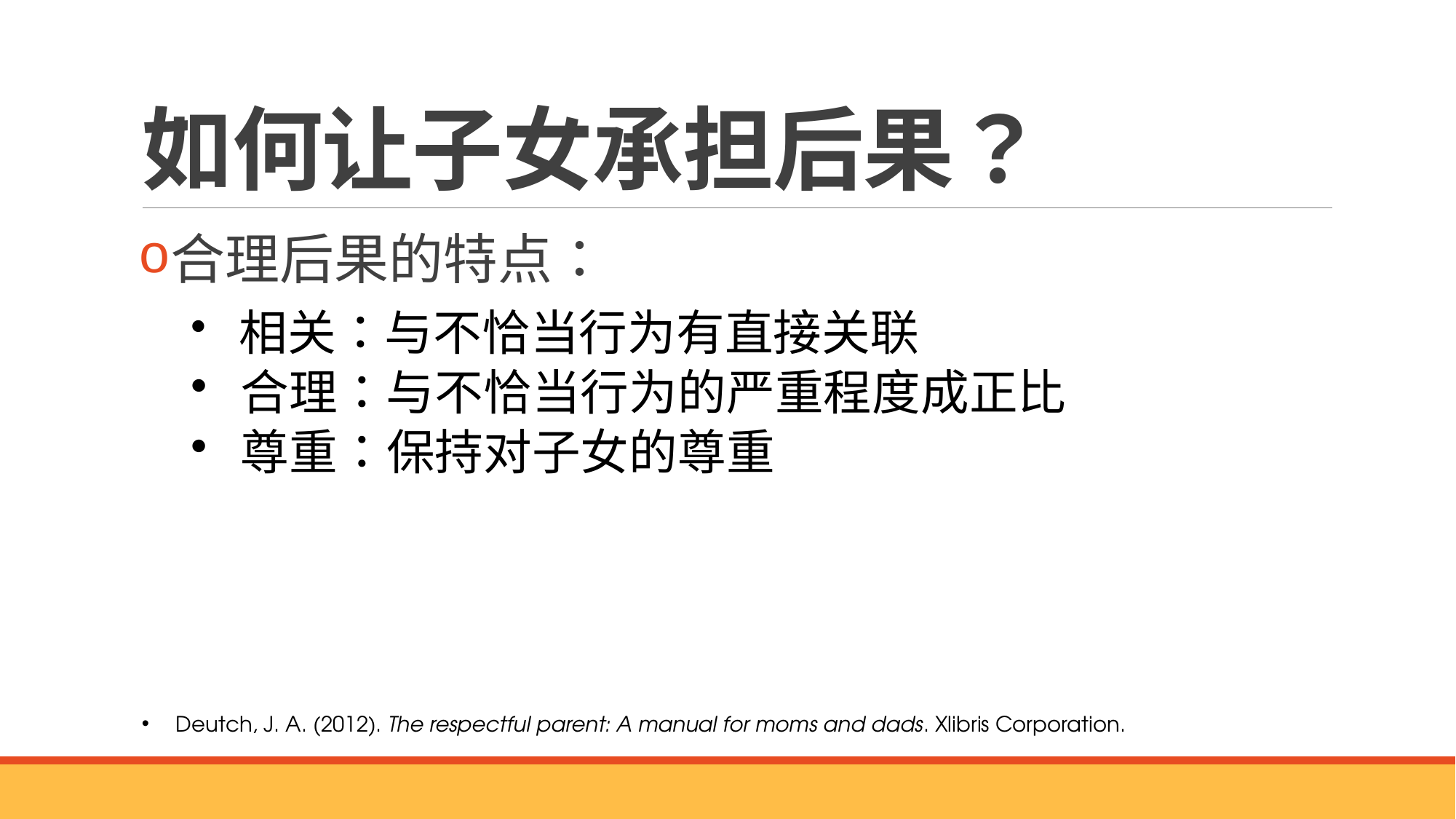

# 如何让子女承担后果？
合理后果的特点：
 相关：与不恰当行为有直接关联
 合理：与不恰当行为的严重程度成正比
 尊重：保持对子女的尊重
Deutch, J. A. (2012). The respectful parent: A manual for moms and dads. Xlibris Corporation.